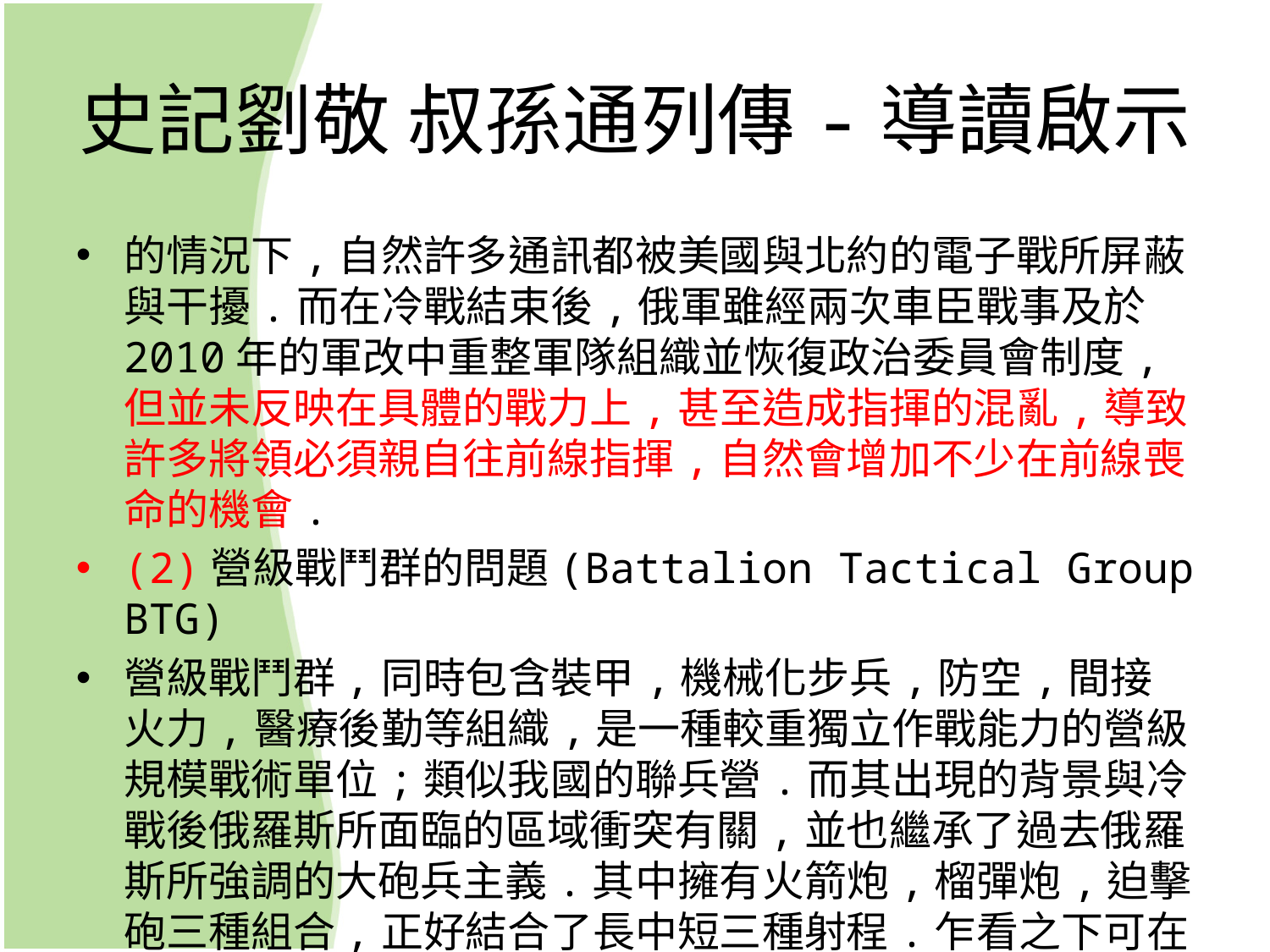

# 史記劉敬 叔孫通列傳-導讀啟示
的情況下,自然許多通訊都被美國與北約的電子戰所屏蔽與干擾.而在冷戰結束後,俄軍雖經兩次車臣戰事及於2010年的軍改中重整軍隊組織並恢復政治委員會制度,但並未反映在具體的戰力上,甚至造成指揮的混亂,導致許多將領必須親自往前線指揮,自然會增加不少在前線喪命的機會.
(2)營級戰鬥群的問題(Battalion Tactical Group BTG)
營級戰鬥群,同時包含裝甲,機械化步兵,防空,間接火力,醫療後勤等組織,是一種較重獨立作戰能力的營級規模戰術單位;類似我國的聯兵營.而其出現的背景與冷戰後俄羅斯所面臨的區域衝突有關,並也繼承了過去俄羅斯所強調的大砲兵主義.其中擁有火箭炮,榴彈炮,迫擊砲三種組合,正好結合了長中短三種射程.乍看之下可在進行傳統大縱身作戰時充分發揮火力,讓之後的裝甲部隊能前進拓展戰